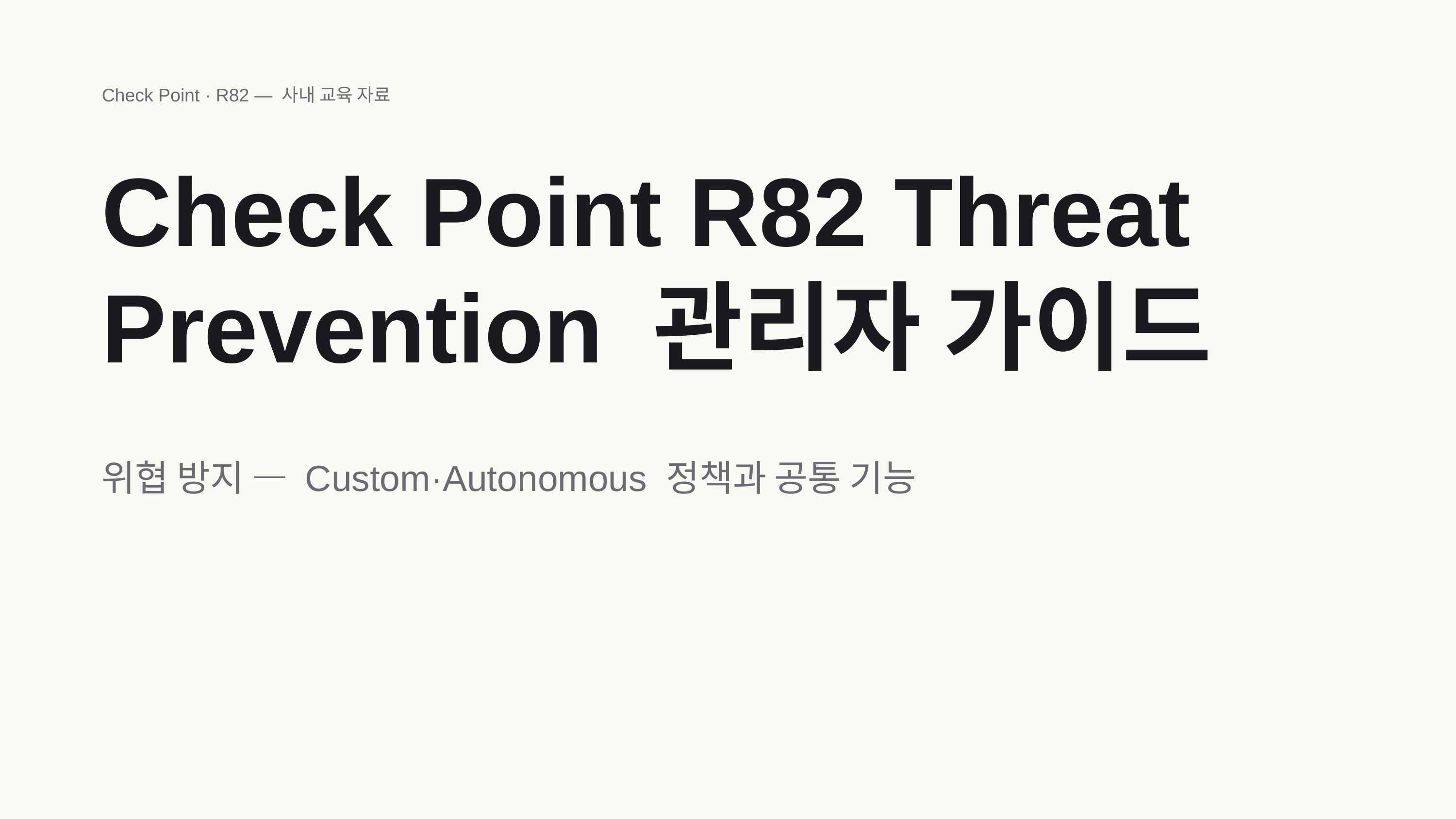

Check Point · R82 — 사내 교육 자료
Check Point R82 Threat Prevention 관리자 가이드
위협 방지 — Custom·Autonomous 정책과 공통 기능